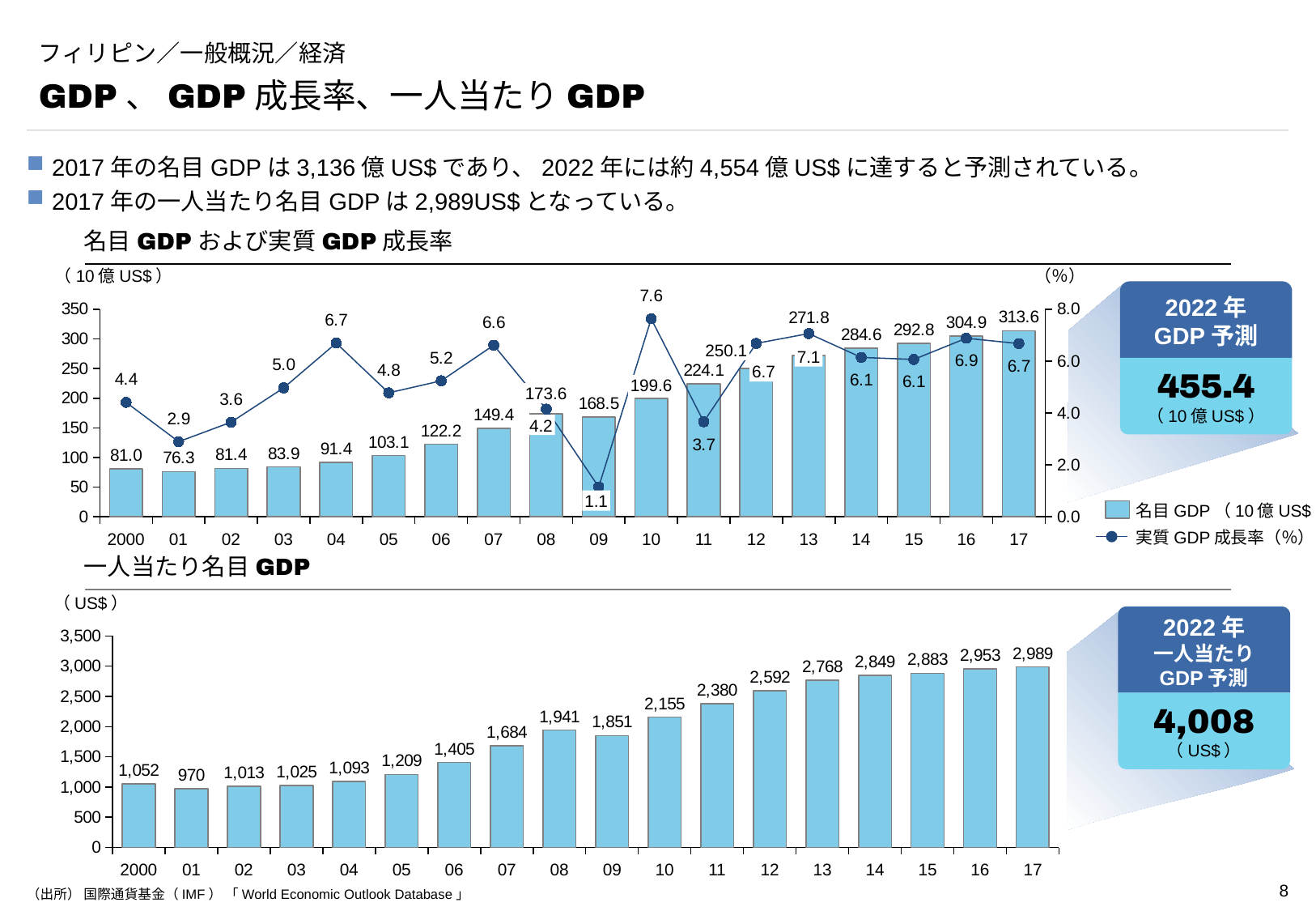

# フィリピン／一般概況／経済
GDP、GDP成長率、一人当たりGDP
2017年の名目GDPは3,136億US$であり、2022年には約4,554億US$に達すると予測されている。
2017年の一人当たり名目GDPは2,989US$となっている。
名目GDPおよび実質GDP成長率
（10億US$）
（％）
2022年
GDP予測

455.4
（10億US$）

### Chart

| Category |  |  |
|---|---|---|
250.1
7.1
6.7
199.6
173.6
4.2
1.1
名目GDP（10億US$）

実質GDP成長率（％）
2000
01
02
03
04
05
06
07
08
09
10
11
12
13
14
15
16
17

一人当たり名目GDP
（US$）
2022年
一人当たり
GDP予測

4,008
（US$）

### Chart

| Category |  |
|---|---|
2000
01
02
03
04
05
06
07
08
09
10
11
12
13
14
15
16
17
（出所） 国際通貨基金（IMF） 「World Economic Outlook Database」